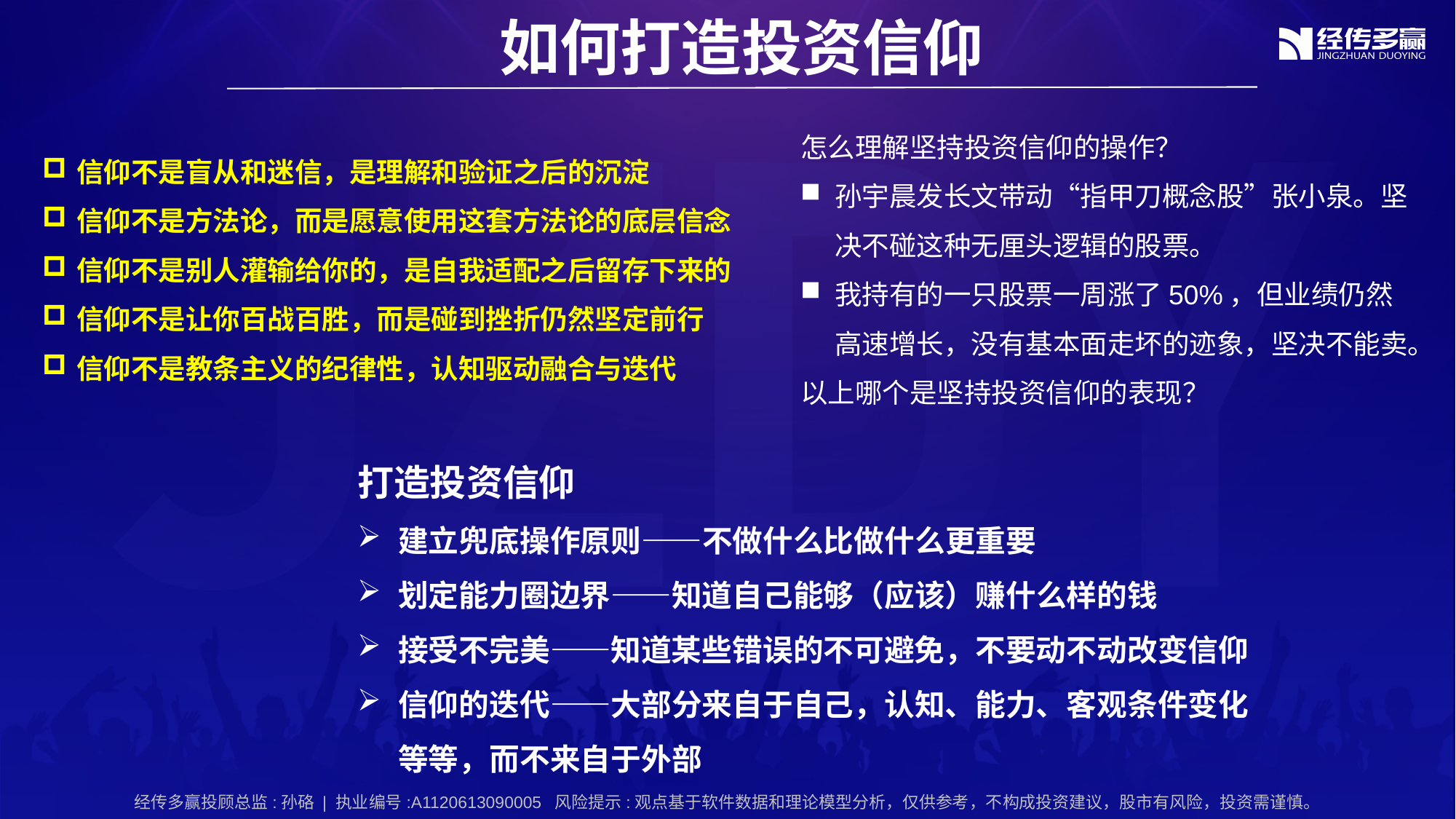

如何打造投资信仰
怎么理解坚持投资信仰的操作？
孙宇晨发长文带动“指甲刀概念股”张小泉。坚决不碰这种无厘头逻辑的股票。
我持有的一只股票一周涨了50%，但业绩仍然高速增长，没有基本面走坏的迹象，坚决不能卖。
以上哪个是坚持投资信仰的表现？
信仰不是盲从和迷信，是理解和验证之后的沉淀
信仰不是方法论，而是愿意使用这套方法论的底层信念
信仰不是别人灌输给你的，是自我适配之后留存下来的
信仰不是让你百战百胜，而是碰到挫折仍然坚定前行
信仰不是教条主义的纪律性，认知驱动融合与迭代
打造投资信仰
建立兜底操作原则——不做什么比做什么更重要
划定能力圈边界——知道自己能够（应该）赚什么样的钱
接受不完美——知道某些错误的不可避免，不要动不动改变信仰
信仰的迭代——大部分来自于自己，认知、能力、客观条件变化等等，而不来自于外部